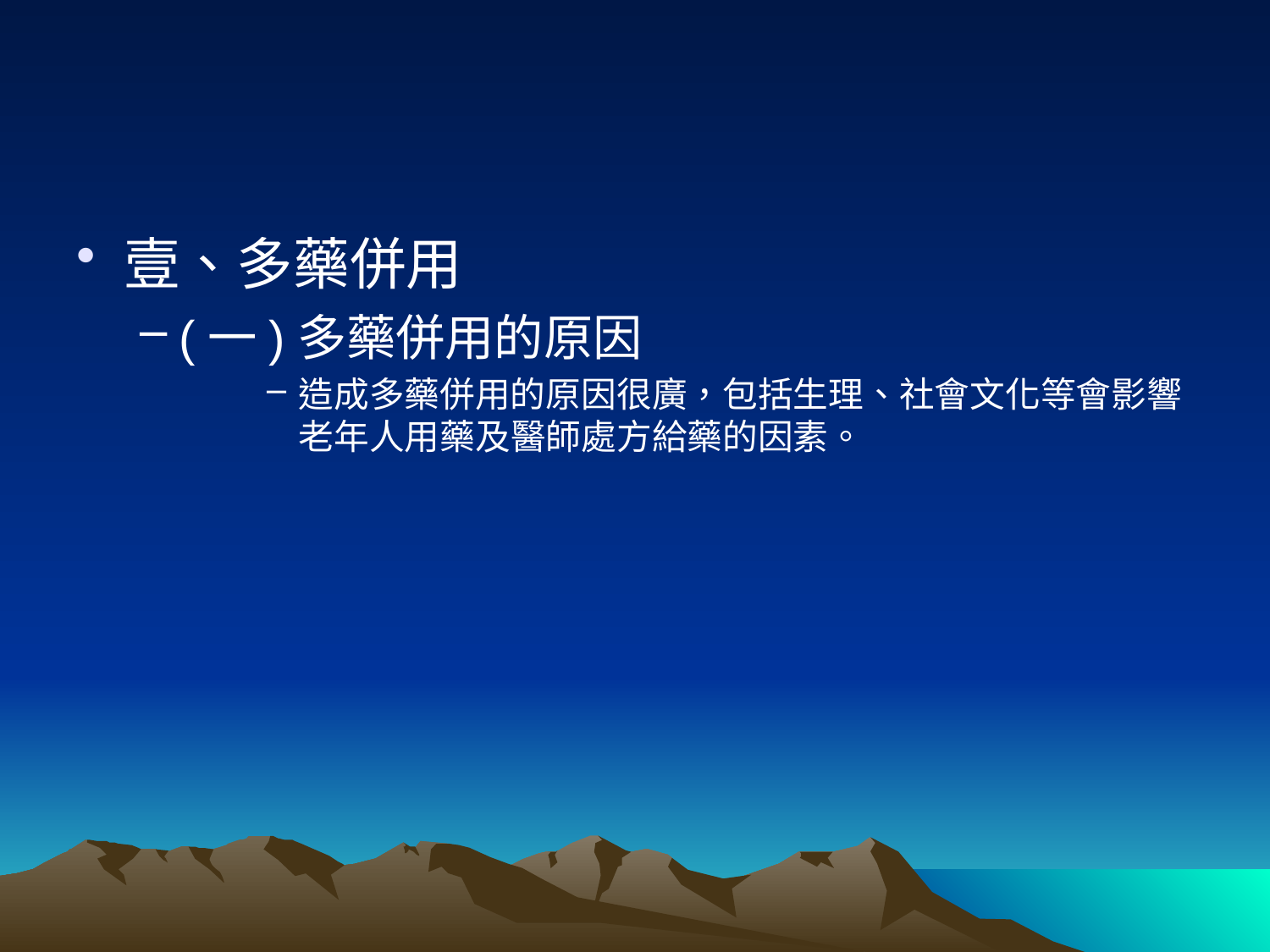

#
壹、多藥併用
(一)多藥併用的原因
造成多藥併用的原因很廣，包括生理、社會文化等會影響老年人用藥及醫師處方給藥的因素。